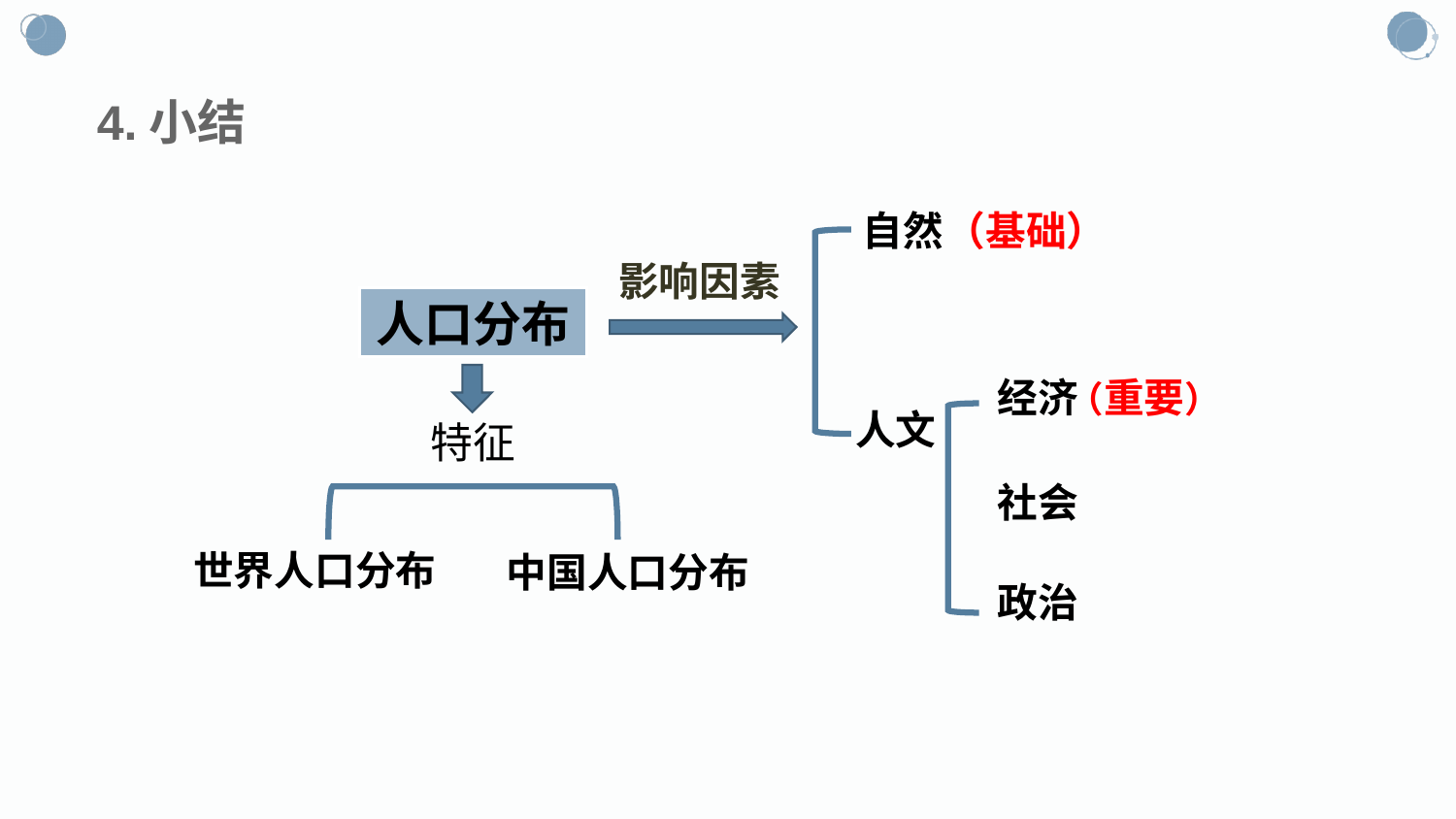

4.小结
（基础）
自然

影响因素
人口分布

（重要）
经济

人文

特征
社会
世界人口分布
中国人口分布
政治